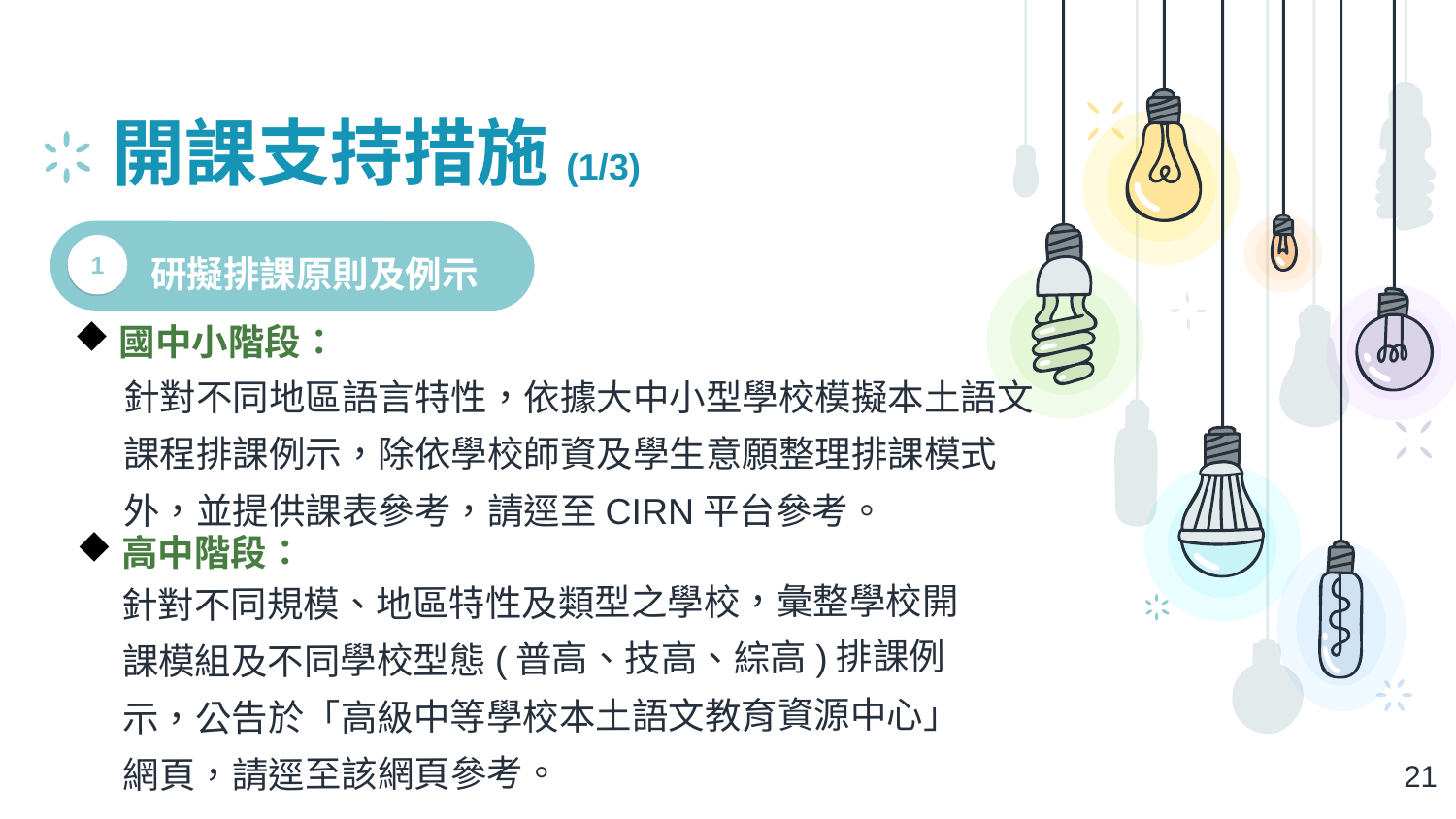

# 開課支持措施(1/3)

針對不同地區語言特性，依據大中小型學校模擬本土語文課程排課例示，除依學校師資及學生意願整理排課模式外，並提供課表參考，請逕至CIRN平台參考。
研擬排課原則及例示
1
國中小階段：
高中階段：
針對不同規模、地區特性及類型之學校，彙整學校開課模組及不同學校型態(普高、技高、綜高)排課例示，公告於「高級中等學校本土語文教育資源中心」網頁，請逕至該網頁參考。
21